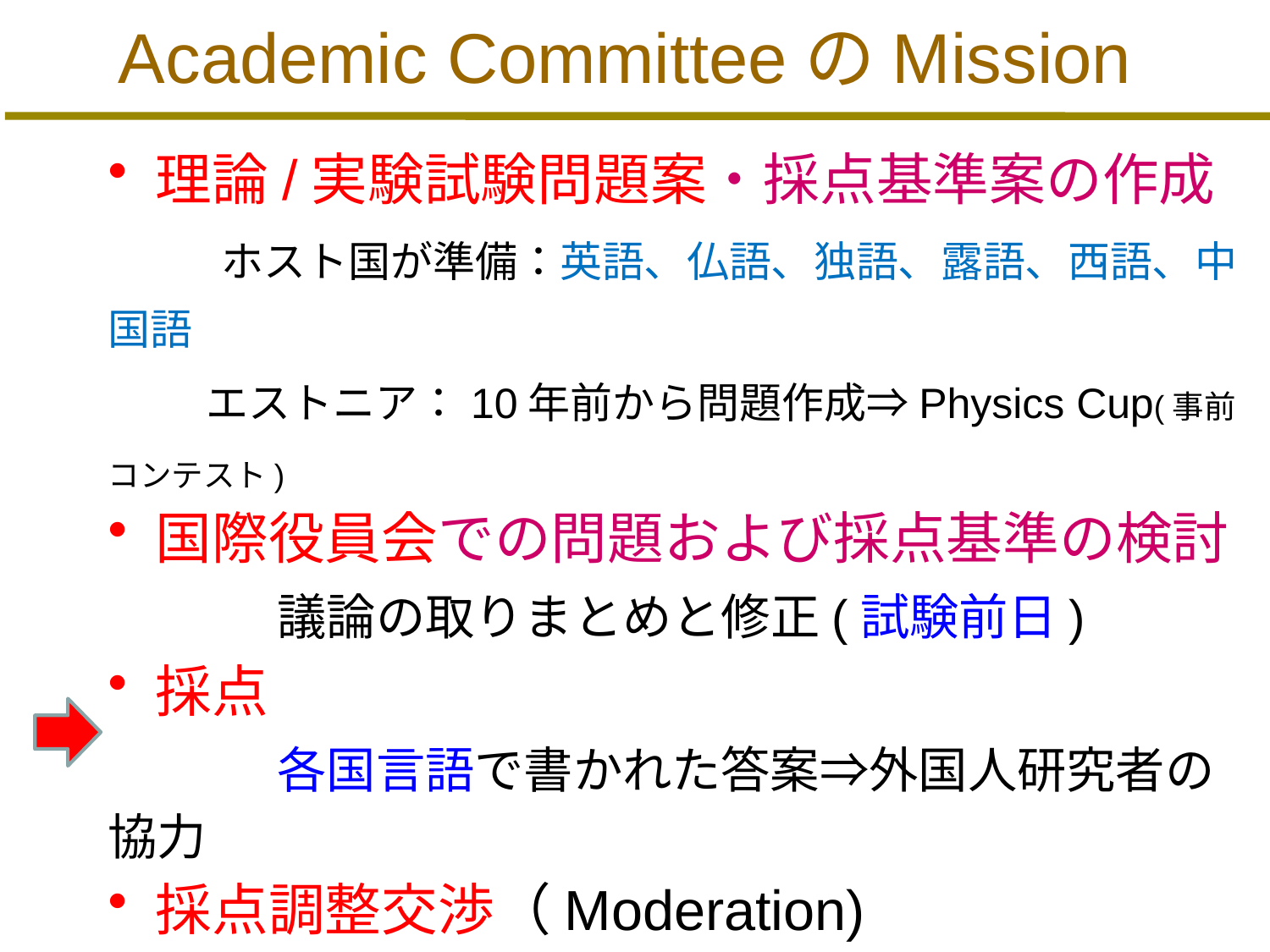

# Academic CommitteeのMission

理論/実験試験問題案・採点基準案の作成
　　ホスト国が準備：英語、仏語、独語、露語、西語、中国語
　　エストニア：10年前から問題作成⇒Physics Cup(事前コンテスト)
国際役員会での問題および採点基準の検討
　　　議論の取りまとめと修正(試験前日)
採点
　　　各国言語で書かれた答案⇒外国人研究者の協力
採点調整交渉（Moderation)
        ホスト国採点委員と各国役員との交渉
　　　 ブレない採点基準